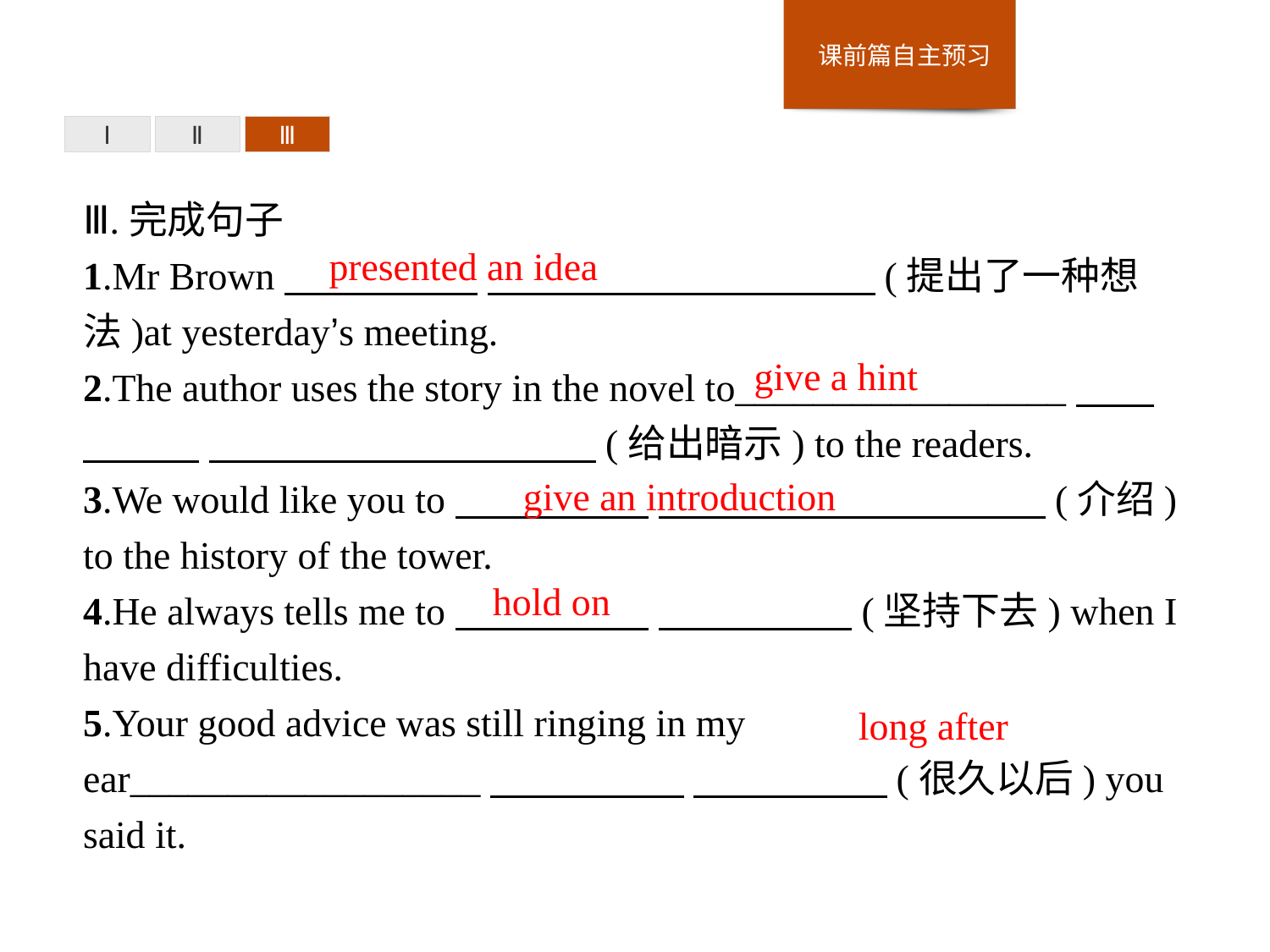

Ⅰ
Ⅱ
Ⅲ
Ⅲ.完成句子
1.Mr Brown　　　　　 　　　　　　　　　　(提出了一种想法)at yesterday’s meeting.
2.The author uses the story in the novel to_________________　　　　　 　　　　　　　　　　(给出暗示) to the readers.
3.We would like you to　　　　　 　　　　　　　　　　(介绍) to the history of the tower.
4.He always tells me to　　　　　 　　　　　(坚持下去) when I have difficulties.
5.Your good advice was still ringing in my ear__________________　　　　　 　　　　　(很久以后) you said it.
presented an idea
give a hint
give an introduction
hold on
long after